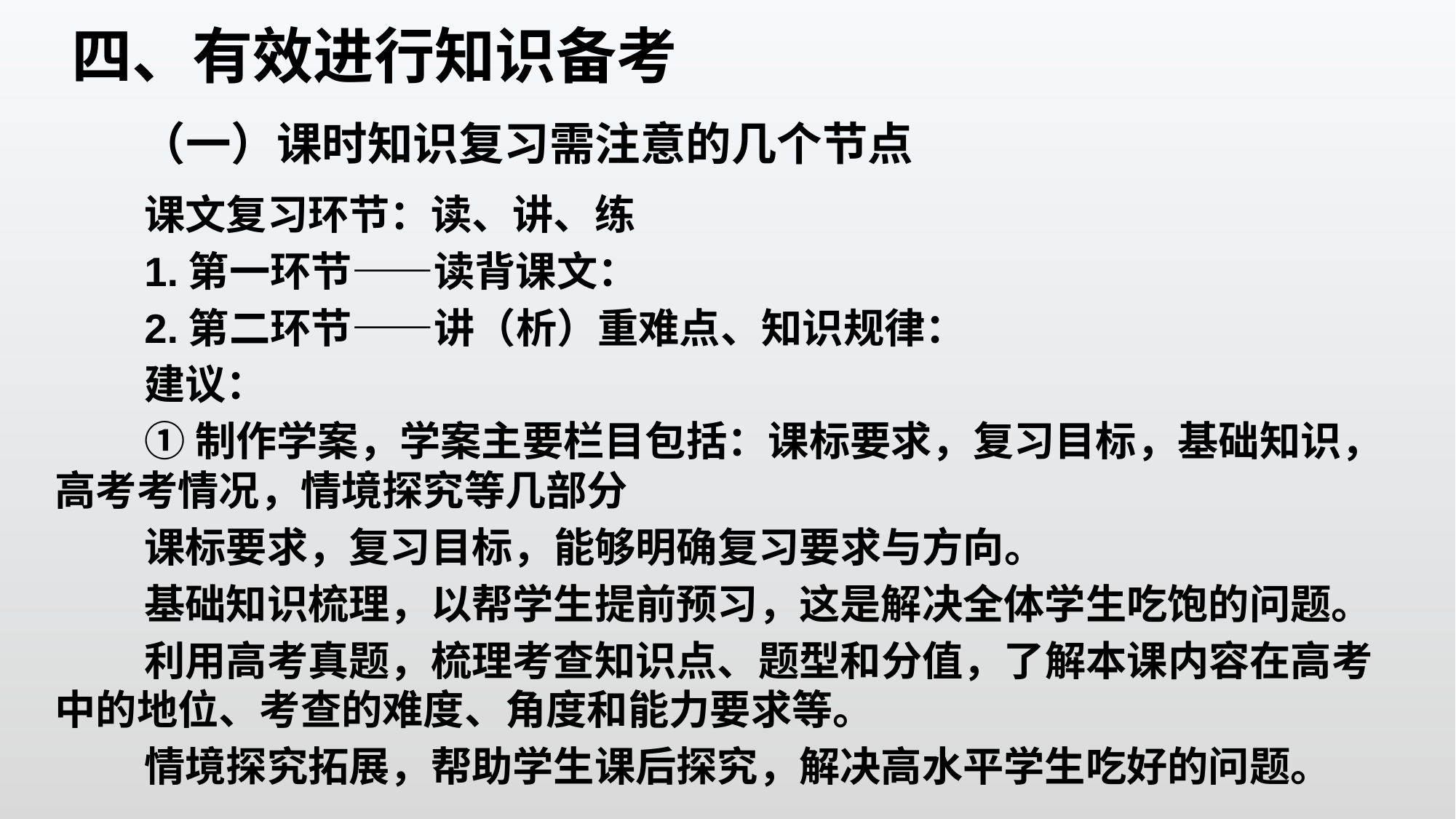

四、有效进行知识备考
（一）课时知识复习需注意的几个节点
课文复习环节：读、讲、练
1.第一环节——读背课文：
2.第二环节——讲（析）重难点、知识规律：
建议：
①制作学案，学案主要栏目包括：课标要求，复习目标，基础知识，高考考情况，情境探究等几部分
课标要求，复习目标，能够明确复习要求与方向。
基础知识梳理，以帮学生提前预习，这是解决全体学生吃饱的问题。
利用高考真题，梳理考查知识点、题型和分值，了解本课内容在高考中的地位、考查的难度、角度和能力要求等。
情境探究拓展，帮助学生课后探究，解决高水平学生吃好的问题。